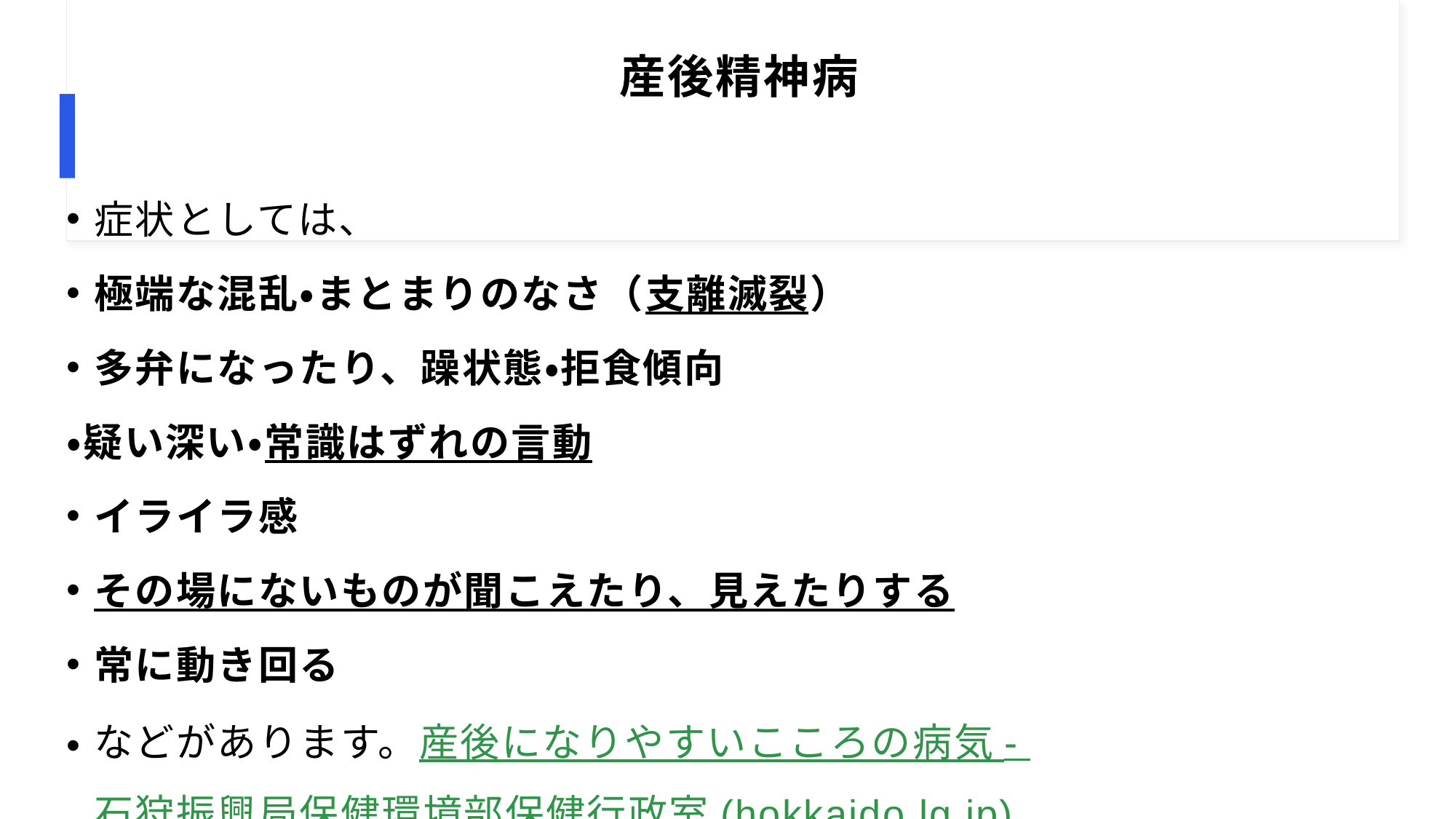

# 産後精神病
症状としては、
極端な混乱・まとまりのなさ（支離滅裂）
多弁になったり、躁状態・拒食傾向
・疑い深い・常識はずれの言動
イライラ感
その場にないものが聞こえたり、見えたりする
常に動き回る
などがあります。産後になりやすいこころの病気 - 石狩振興局保健環境部保健行政室 (hokkaido.lg.jp)